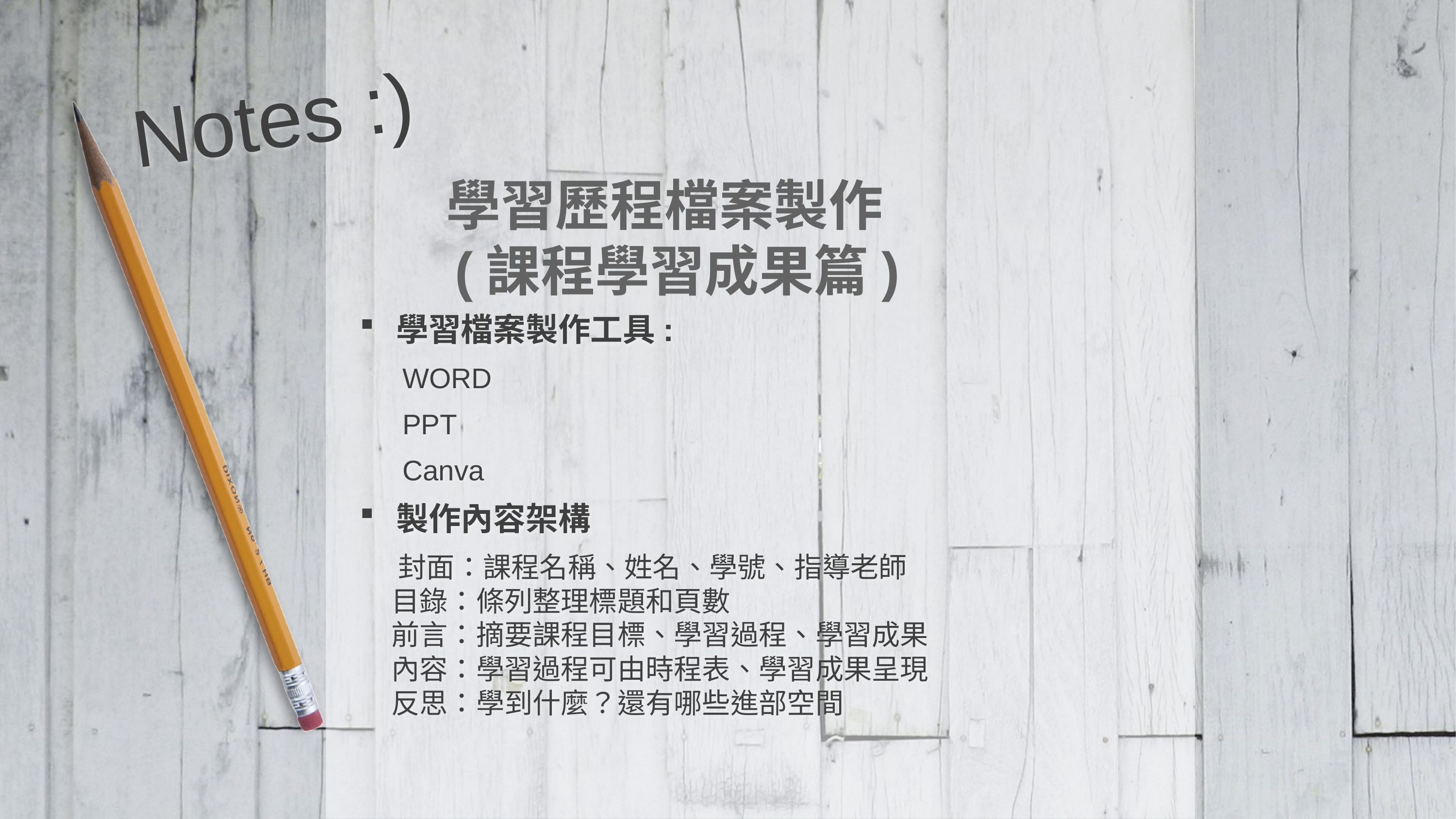

Notes :)
學習歷程檔案製作
(課程學習成果篇)
學習檔案製作工具:
WORD
PPT
Canva
製作內容架構
     封面：課程名稱、姓名、學號、指導老師
     目錄：條列整理標題和頁數
     前言：摘要課程目標、學習過程、學習成果
     內容：學習過程可由時程表、學習成果呈現
     反思：學到什麼？還有哪些進部空間